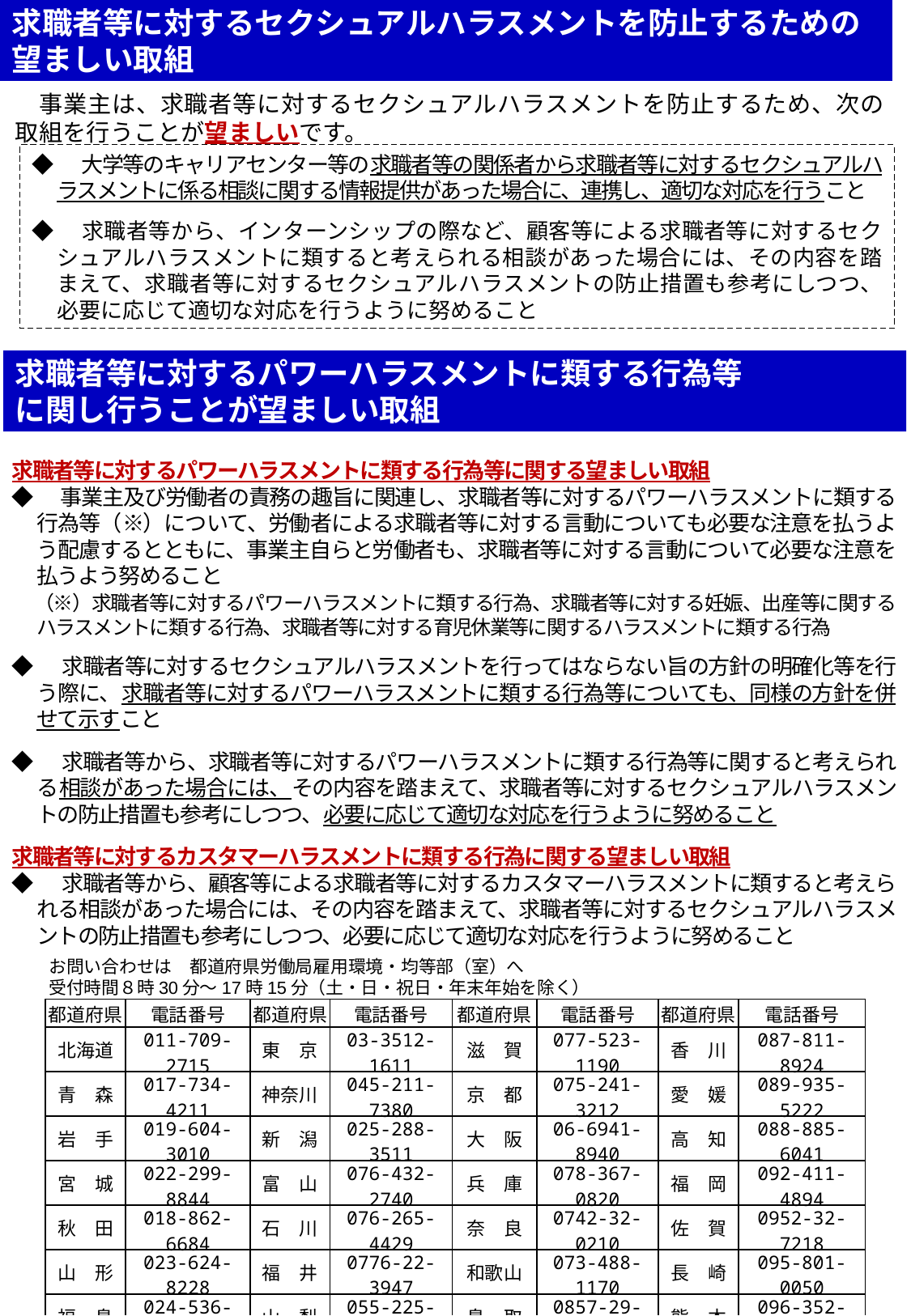

求職者等に対するセクシュアルハラスメントを防止するための望ましい取組
　事業主は、求職者等に対するセクシュアルハラスメントを防止するため、次の取組を行うことが望ましいです。
◆　大学等のキャリアセンター等の求職者等の関係者から求職者等に対するセクシュアルハラスメントに係る相談に関する情報提供があった場合に、連携し、適切な対応を行うこと

◆　求職者等から、インターンシップの際など、顧客等による求職者等に対するセクシュアルハラスメントに類すると考えられる相談があった場合には、その内容を踏まえて、求職者等に対するセクシュアルハラスメントの防止措置も参考にしつつ、必要に応じて適切な対応を行うように努めること

求職者等に対するパワーハラスメントに類する行為等
に関し行うことが望ましい取組
求職者等に対するパワーハラスメントに類する行為等に関する望ましい取組
◆　事業主及び労働者の責務の趣旨に関連し、求職者等に対するパワーハラスメントに類する行為等（※）について、労働者による求職者等に対する言動についても必要な注意を払うよう配慮するとともに、事業主自らと労働者も、求職者等に対する言動について必要な注意を払うよう努めること
　（※）求職者等に対するパワーハラスメントに類する行為、求職者等に対する妊娠、出産等に関するハラスメントに類する行為、求職者等に対する育児休業等に関するハラスメントに類する行為

◆　求職者等に対するセクシュアルハラスメントを行ってはならない旨の方針の明確化等を行う際に、求職者等に対するパワーハラスメントに類する行為等についても、同様の方針を併せて示すこと

◆　求職者等から、求職者等に対するパワーハラスメントに類する行為等に関すると考えられる相談があった場合には、その内容を踏まえて、求職者等に対するセクシュアルハラスメントの防止措置も参考にしつつ、必要に応じて適切な対応を行うように努めること

求職者等に対するカスタマーハラスメントに類する行為に関する望ましい取組
◆　求職者等から、顧客等による求職者等に対するカスタマーハラスメントに類すると考えられる相談があった場合には、その内容を踏まえて、求職者等に対するセクシュアルハラスメントの防止措置も参考にしつつ、必要に応じて適切な対応を行うように努めること
お問い合わせは　都道府県労働局雇用環境・均等部（室）へ
受付時間８時30分～17時15分（土・日・祝日・年末年始を除く）
| 都道府県 | 電話番号 | 都道府県 | 電話番号 | 都道府県 | 電話番号 | 都道府県 | 電話番号 |
| --- | --- | --- | --- | --- | --- | --- | --- |
| 北海道 | 011-709-2715 | 東　京 | 03-3512-1611 | 滋　賀 | 077-523-1190 | 香　川 | 087-811-8924 |
| 青　森 | 017-734-4211 | 神奈川 | 045-211-7380 | 京　都 | 075-241-3212 | 愛　媛 | 089-935-5222 |
| 岩　手 | 019-604-3010 | 新　潟 | 025-288-3511 | 大　阪 | 06-6941-8940 | 高　知 | 088-885-6041 |
| 宮　城 | 022-299-8844 | 富　山 | 076-432-2740 | 兵　庫 | 078-367-0820 | 福　岡 | 092-411-4894 |
| 秋　田 | 018-862-6684 | 石　川 | 076-265-4429 | 奈　良 | 0742-32-0210 | 佐　賀 | 0952-32-7218 |
| 山　形 | 023-624-8228 | 福　井 | 0776-22-3947 | 和歌山 | 073-488-1170 | 長　崎 | 095-801-0050 |
| 福　島 | 024-536-4609 | 山　梨 | 055-225-2851 | 鳥　取 | 0857-29-1709 | 熊　本 | 096-352-3865 |
| 茨　城 | 029-277-8295 | 長　野 | 026-227-0125 | 島　根 | 0852-31-1161 | 大　分 | 097-532-4025 |
| 栃　木 | 028-633-2795 | 岐　阜 | 058-245-1550 | 岡　山 | 086-225-2017 | 宮　崎 | 0985-38-8821 |
| 群　馬 | 027-896-4739 | 静　岡 | 054-252-5310 | 広　島 | 082-221-9247 | 鹿児島 | 099-223-8239 |
| 埼　玉 | 048-600-6269 | 愛　知 | 052-857-0312 | 山　口 | 083-995-0390 | 沖　縄 | 098-868-4380 |
| 千　葉 | 043-221-2307 | 三　重 | 059-226-2318 | 徳　島 | 088-652-2718 |  |  |